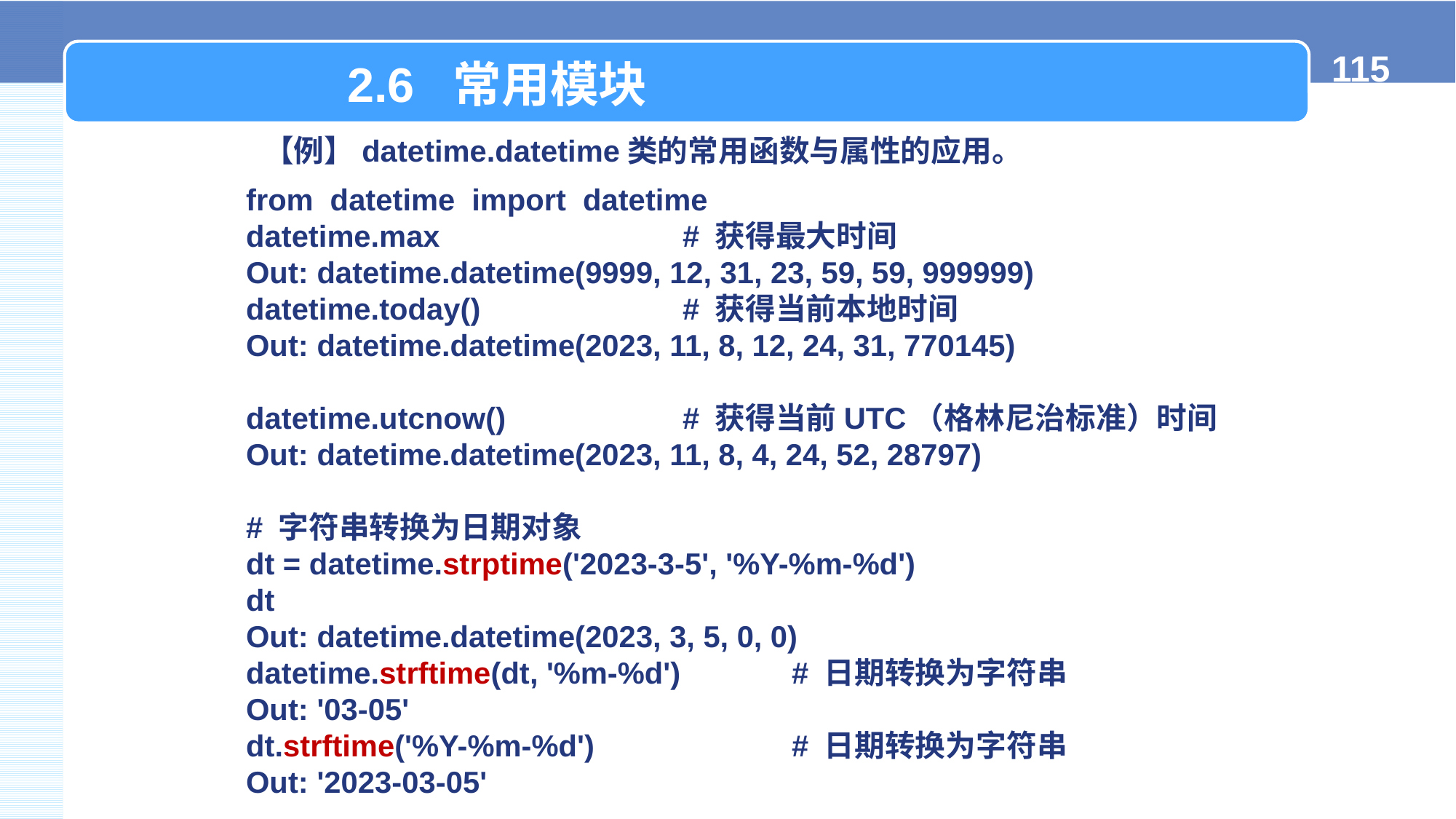

2.6  常用模块
【例】datetime.datetime类的常用函数与属性的应用。
from  datetime  import  datetime
datetime.max			# 获得最大时间
Out: datetime.datetime(9999, 12, 31, 23, 59, 59, 999999)
datetime.today()		# 获得当前本地时间
Out: datetime.datetime(2023, 11, 8, 12, 24, 31, 770145)

datetime.utcnow()		# 获得当前UTC（格林尼治标准）时间
Out: datetime.datetime(2023, 11, 8, 4, 24, 52, 28797)

# 字符串转换为日期对象
dt = datetime.strptime('2023-3-5', '%Y-%m-%d')
dt
Out: datetime.datetime(2023, 3, 5, 0, 0)
datetime.strftime(dt, '%m-%d')		# 日期转换为字符串
Out: '03-05'
dt.strftime('%Y-%m-%d')		# 日期转换为字符串
Out: '2023-03-05'